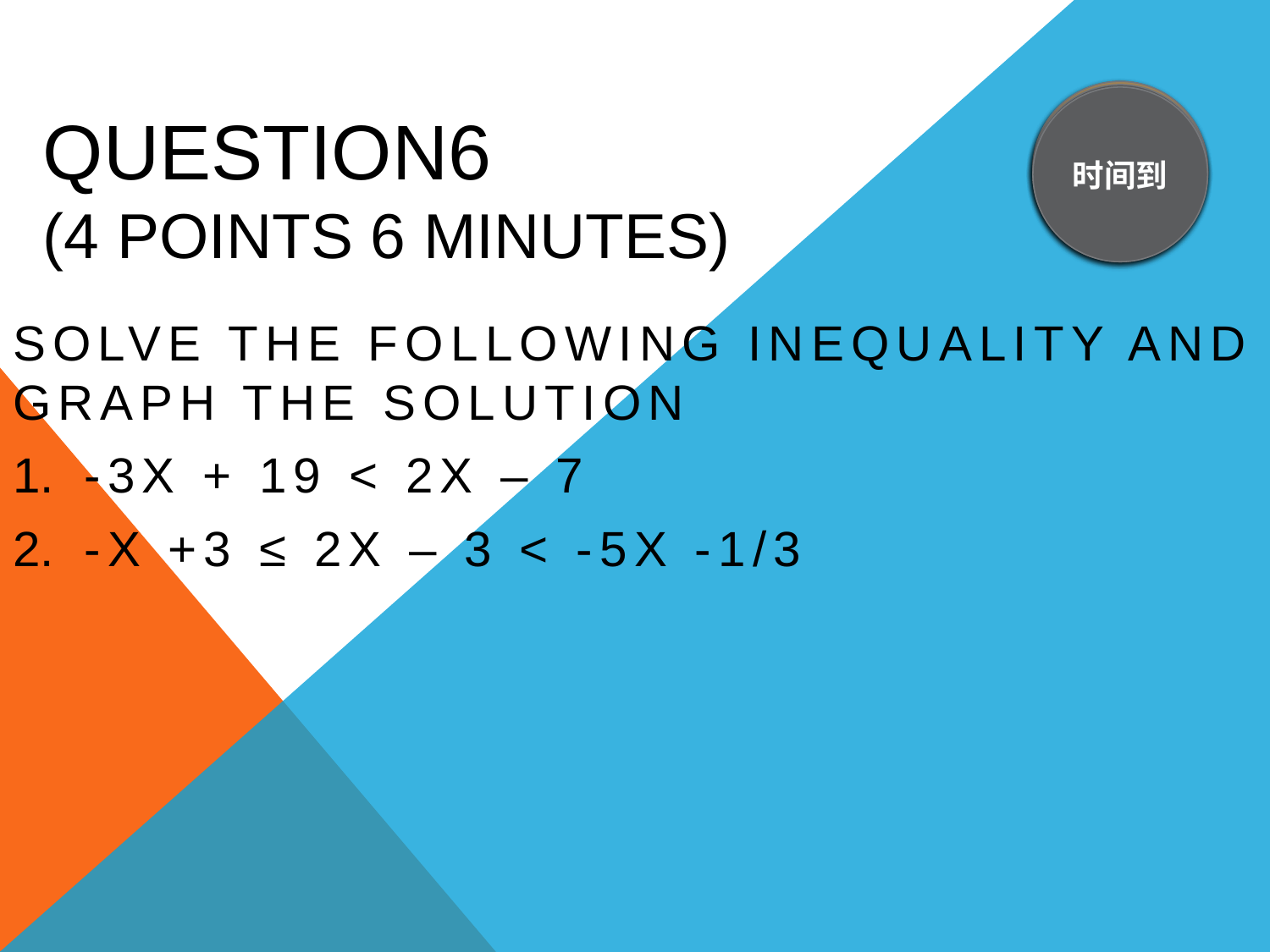

# Question6 (4 points 6 minutes)
6 min
2 min
1 min
5 min
3 min
10 s
4 min
5 s
时间到
Solve the following inequality and Graph the solution
-3x + 19 < 2x – 7
-x +3 ≤ 2x – 3 < -5x -1/3